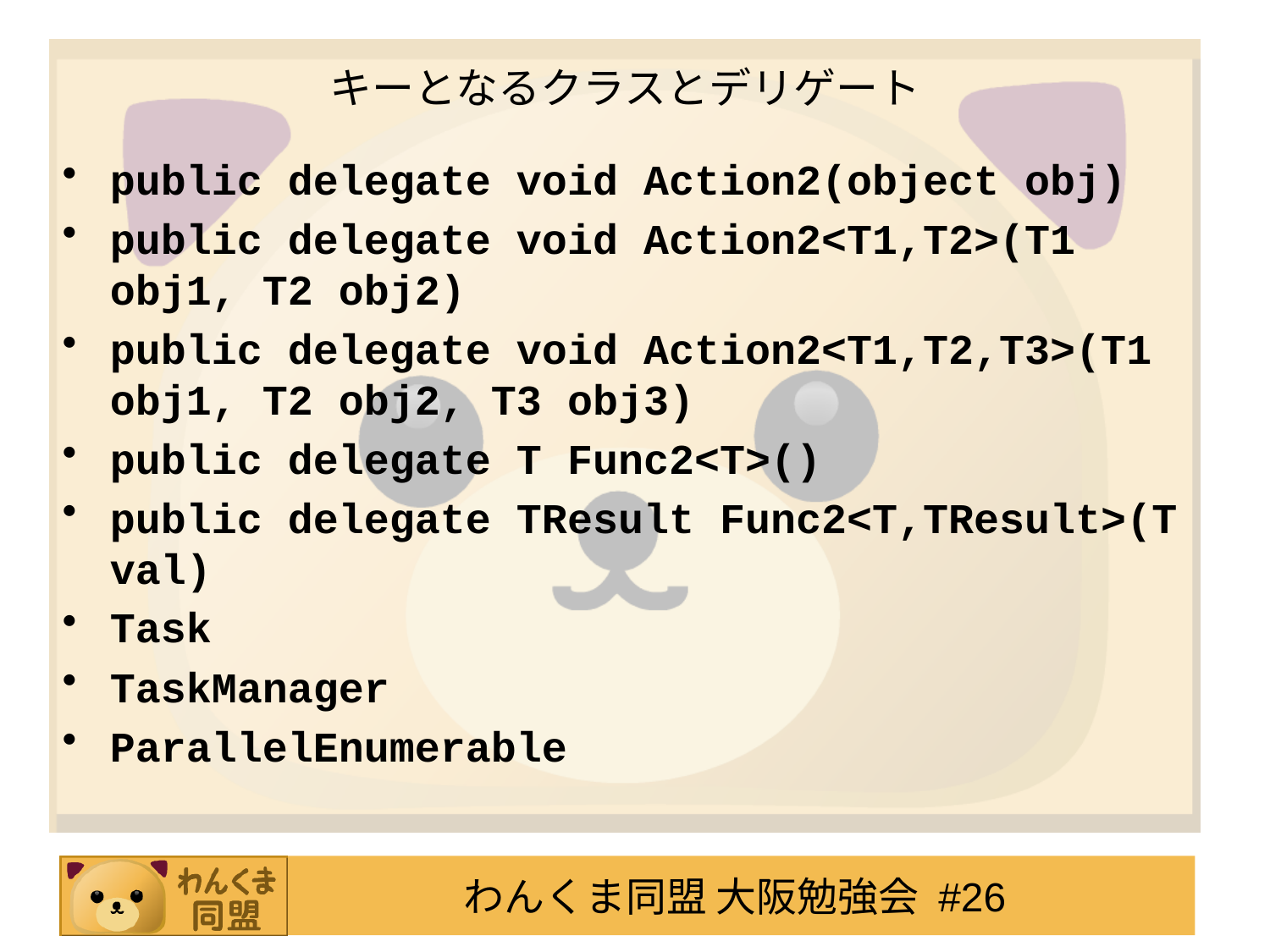

# キーとなるクラスとデリゲート
public delegate void Action2(object obj)
public delegate void Action2<T1,T2>(T1 obj1, T2 obj2)
public delegate void Action2<T1,T2,T3>(T1 obj1, T2 obj2, T3 obj3)
public delegate T Func2<T>()
public delegate TResult Func2<T,TResult>(T val)
Task
TaskManager
ParallelEnumerable